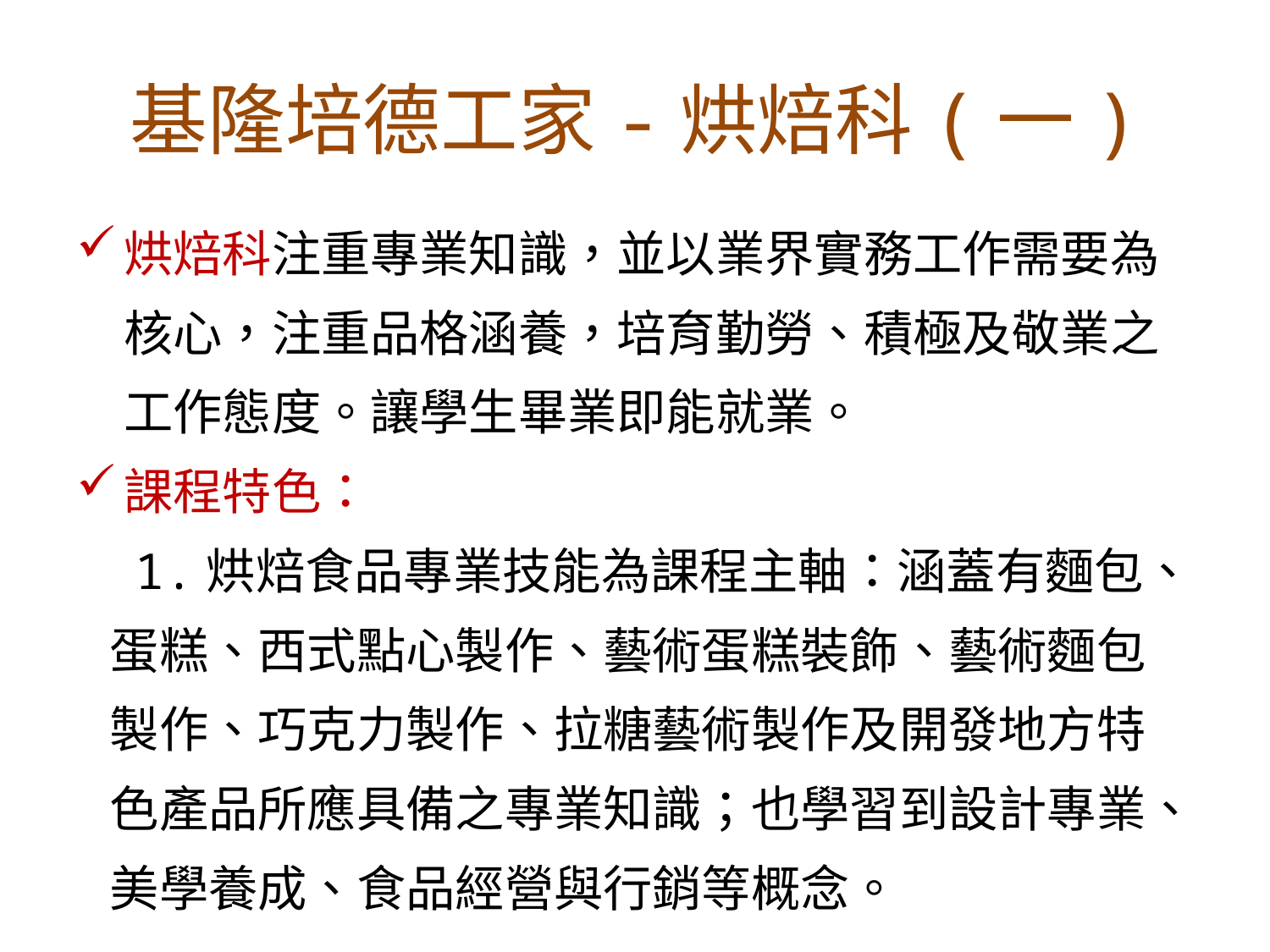

# 基隆培德工家-烘焙科(一)
烘焙科注重專業知識，並以業界實務工作需要為核心，注重品格涵養，培育勤勞、積極及敬業之工作態度。讓學生畢業即能就業。
課程特色：
  1.烘焙食品專業技能為課程主軸：涵蓋有麵包、
  蛋糕、西式點心製作、藝術蛋糕裝飾、藝術麵包
  製作、巧克力製作、拉糖藝術製作及開發地方特
  色產品所應具備之專業知識；也學習到設計專業、
  美學養成、食品經營與行銷等概念。